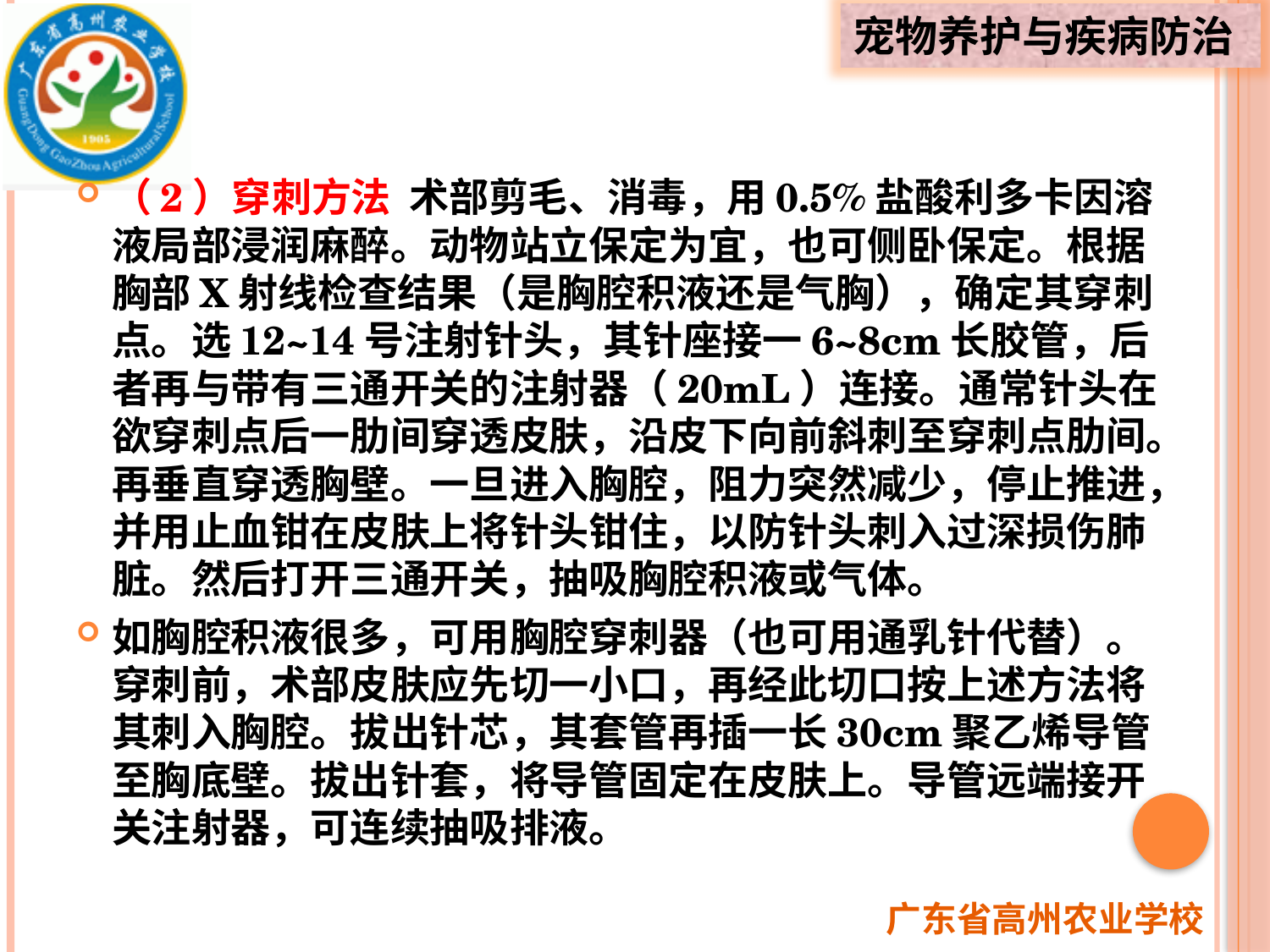

（2）穿刺方法  术部剪毛、消毒，用0.5%盐酸利多卡因溶液局部浸润麻醉。动物站立保定为宜，也可侧卧保定。根据胸部X射线检查结果（是胸腔积液还是气胸），确定其穿刺点。选12~14号注射针头，其针座接一6~8cm长胶管，后者再与带有三通开关的注射器（20mL）连接。通常针头在欲穿刺点后一肋间穿透皮肤，沿皮下向前斜刺至穿刺点肋间。再垂直穿透胸壁。一旦进入胸腔，阻力突然减少，停止推进，并用止血钳在皮肤上将针头钳住，以防针头刺入过深损伤肺脏。然后打开三通开关，抽吸胸腔积液或气体。
如胸腔积液很多，可用胸腔穿刺器（也可用通乳针代替）。穿刺前，术部皮肤应先切一小口，再经此切口按上述方法将其刺入胸腔。拔出针芯，其套管再插一长30cm聚乙烯导管至胸底壁。拔出针套，将导管固定在皮肤上。导管远端接开关注射器，可连续抽吸排液。